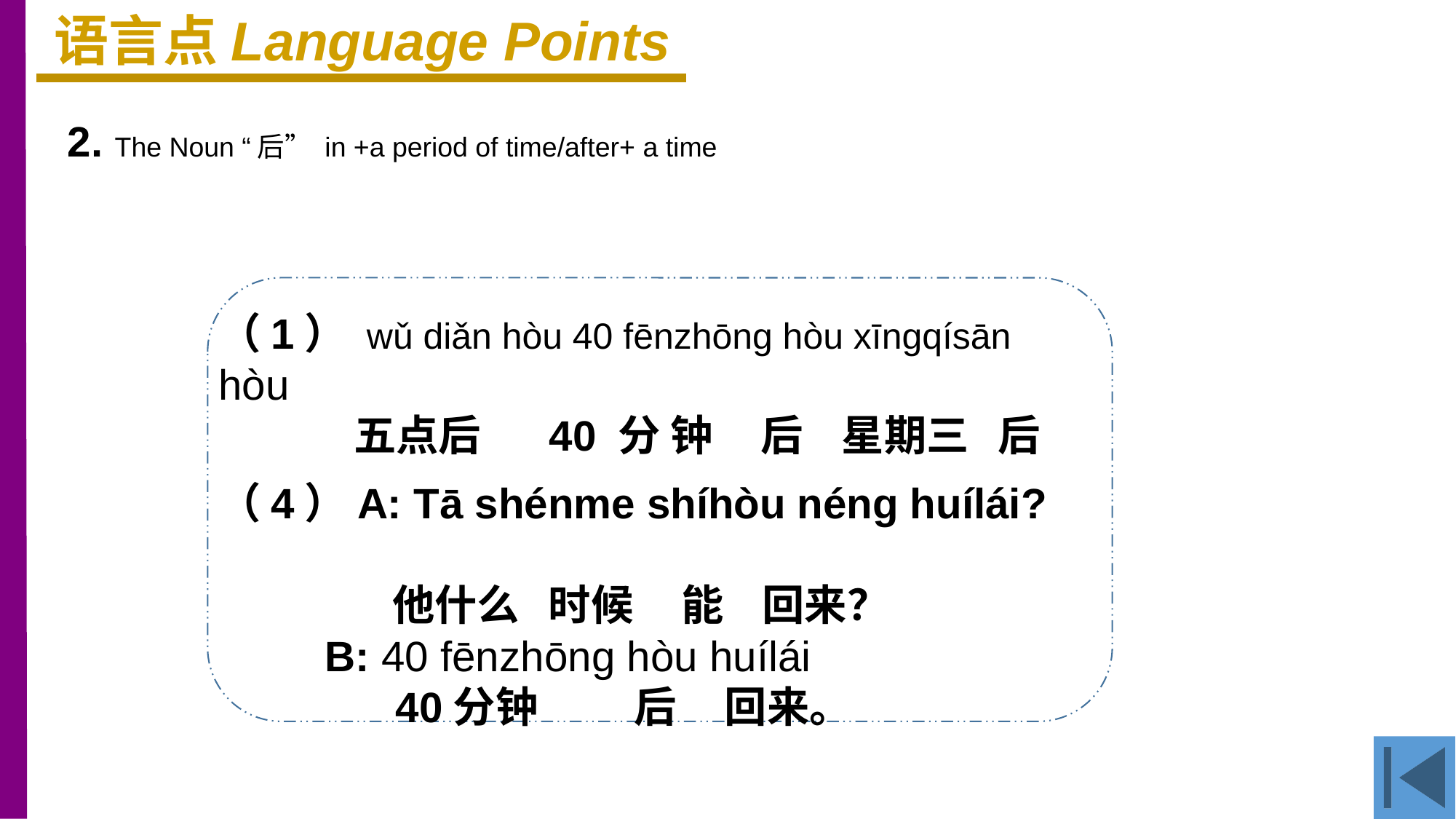

语言点Language Points
2. The Noun “后” in +a period of time/after+ a time

（1） wǔ diǎn hòu 40 fēnzhōng hòu xīngqísān hòu
             五点后      40 分 钟     后    星期三   后
（4）A: Tā shénme shíhòu néng huílái?
                 他什么   时候     能    回来？
         B: 40 fēnzhōng hòu huílái
               40分钟          后     回来。